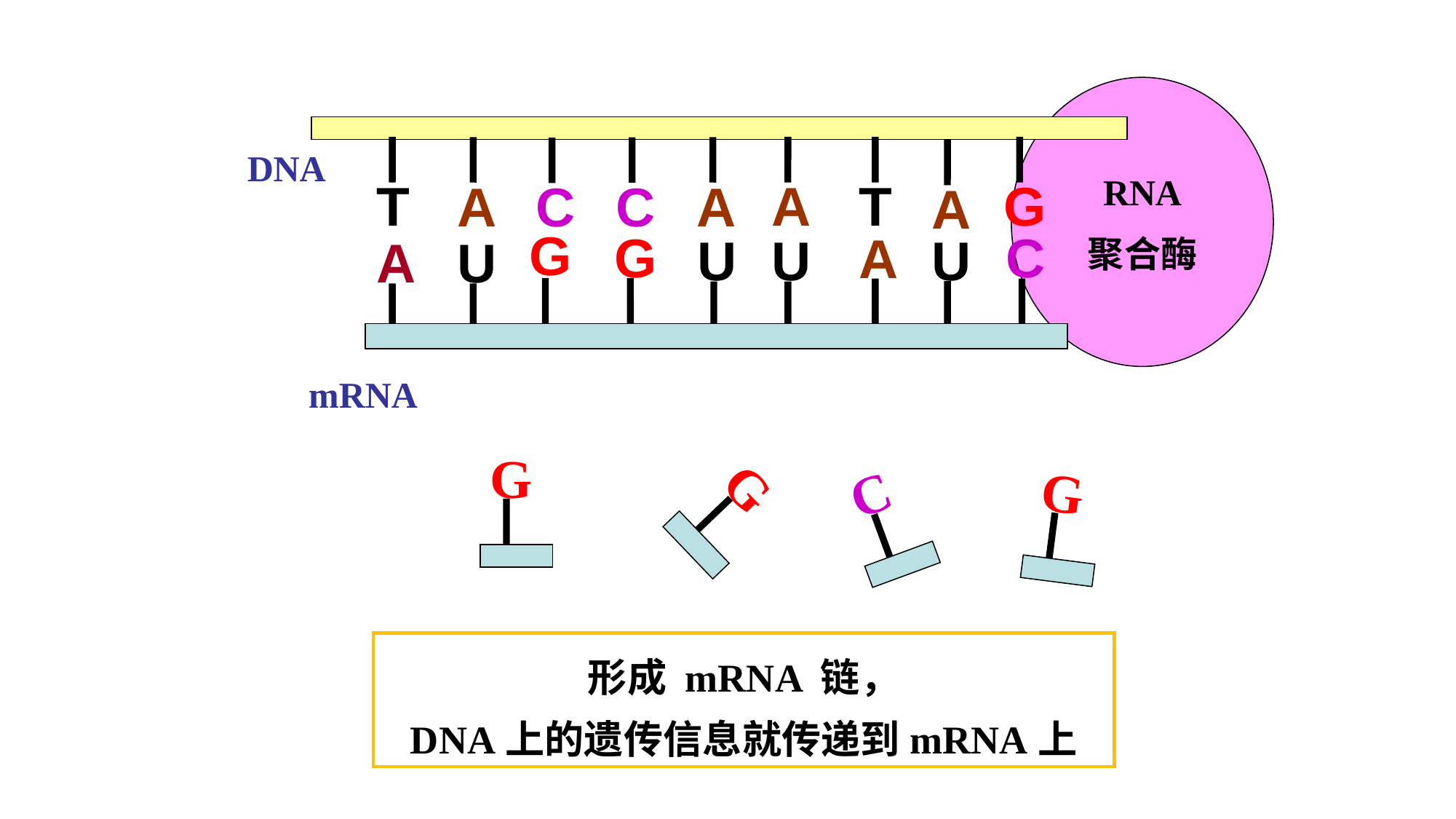

RNA
聚合酶

T
A
T
G
A
C
A
C
A
DNA
G

G

C

A

U

U

U

A

U

mRNA
G

G

C

G

形成 mRNA 链，
DNA上的遗传信息就传递到mRNA上